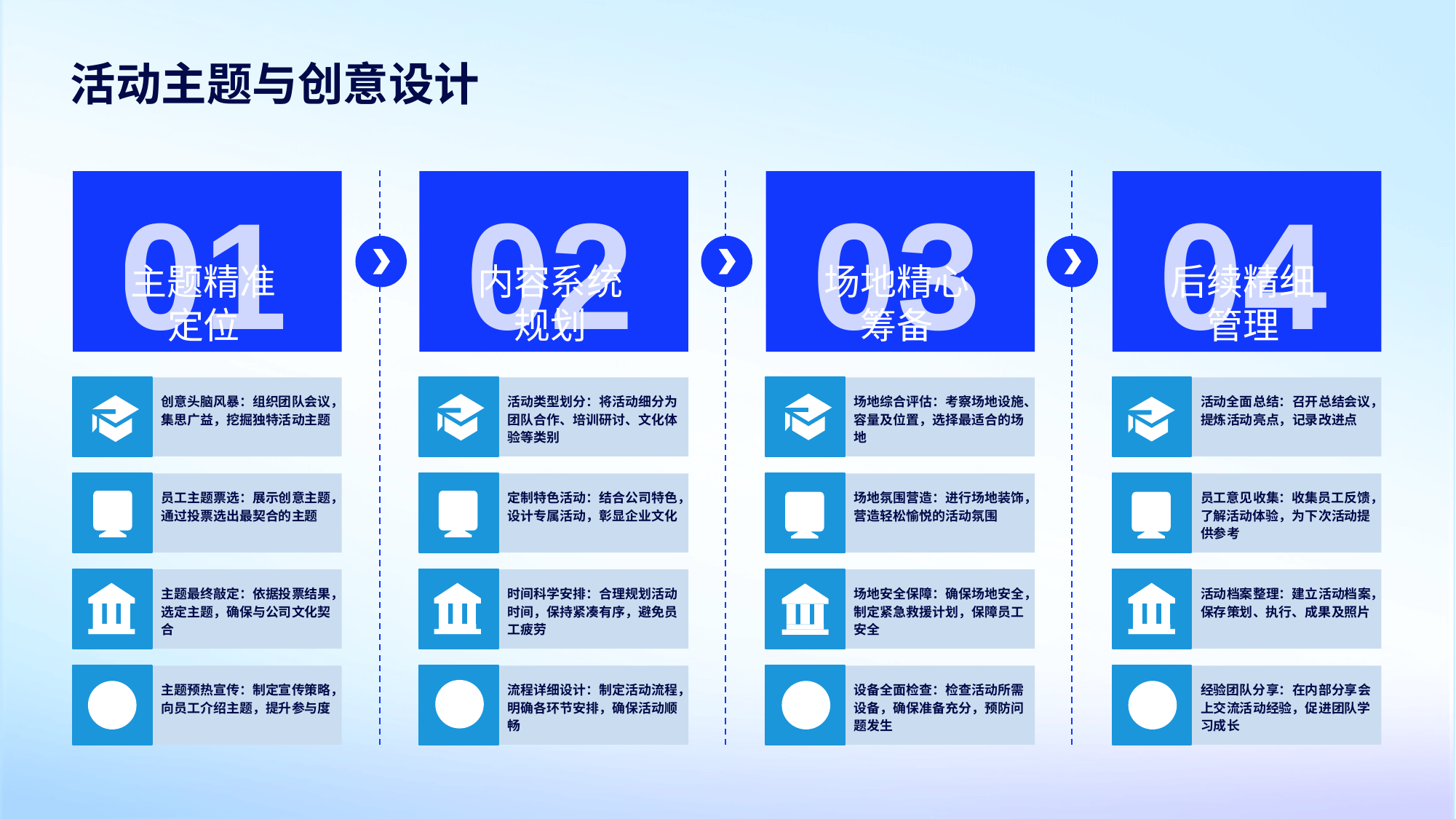

活动主题与创意设计

01
02
03
04

主题精准定位
内容系统规划
场地精心筹备
后续精细管理

创意头脑风暴：组织团队会议，集思广益，挖掘独特活动主题
活动类型划分：将活动细分为团队合作、培训研讨、文化体验等类别
场地综合评估：考察场地设施、容量及位置，选择最适合的场地
活动全面总结：召开总结会议，提炼活动亮点，记录改进点

员工主题票选：展示创意主题，通过投票选出最契合的主题
定制特色活动：结合公司特色，设计专属活动，彰显企业文化
场地氛围营造：进行场地装饰，营造轻松愉悦的活动氛围
员工意见收集：收集员工反馈，了解活动体验，为下次活动提供参考

主题最终敲定：依据投票结果，选定主题，确保与公司文化契合
时间科学安排：合理规划活动时间，保持紧凑有序，避免员工疲劳
场地安全保障：确保场地安全，制定紧急救援计划，保障员工安全
活动档案整理：建立活动档案，保存策划、执行、成果及照片

主题预热宣传：制定宣传策略，向员工介绍主题，提升参与度

流程详细设计：制定活动流程，明确各环节安排，确保活动顺畅
设备全面检查：检查活动所需设备，确保准备充分，预防问题发生
经验团队分享：在内部分享会上交流活动经验，促进团队学习成长